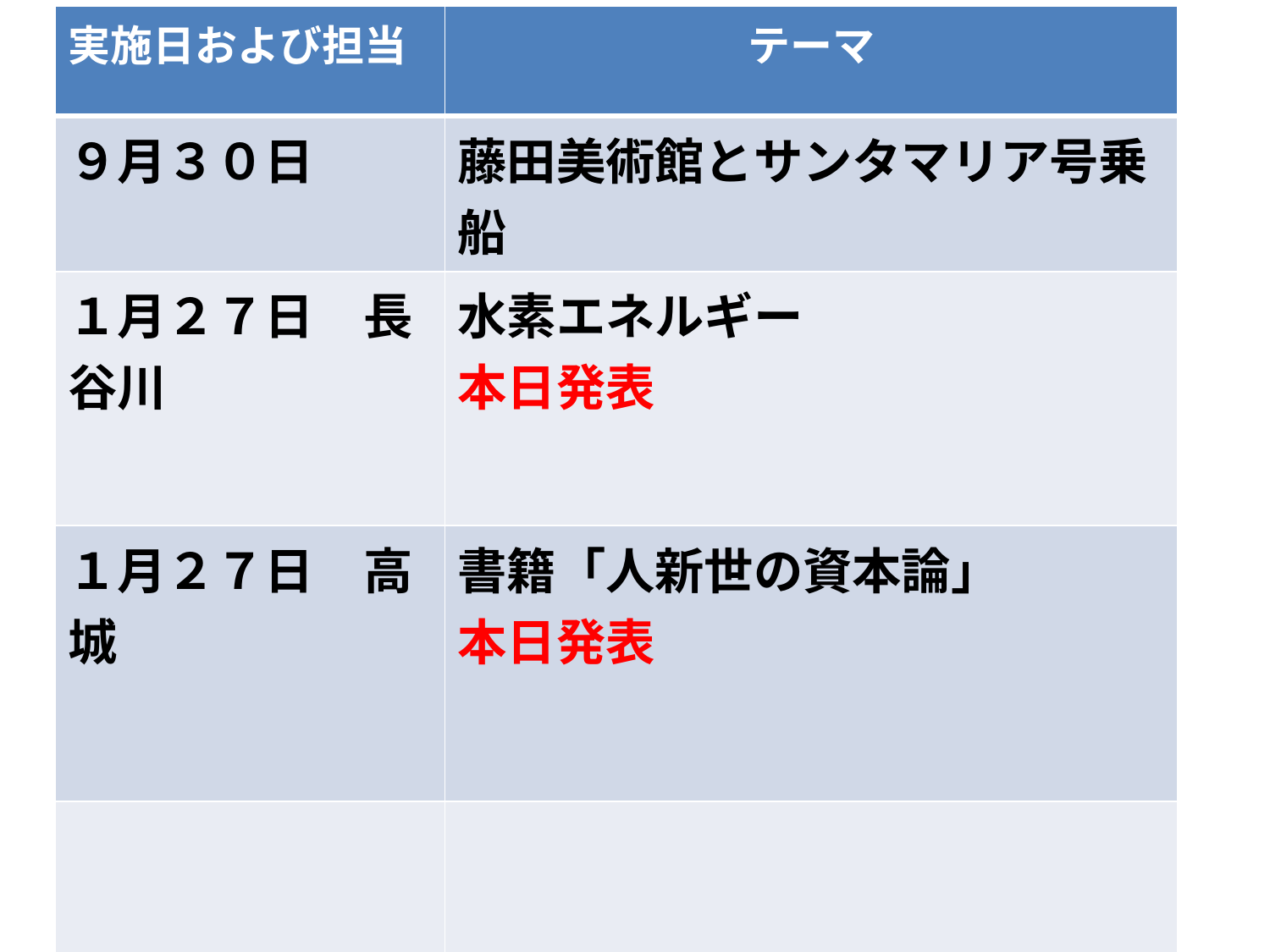

| 実施日および担当 | テーマ |
| --- | --- |
| ９月３０日 | 藤田美術館とサンタマリア号乗船 |
| １月２７日　長谷川 | 水素エネルギー 本日発表 |
| １月２７日　高城 | 書籍「人新世の資本論」 本日発表 |
|  |  |
# ２０１７年度グループ活動概要